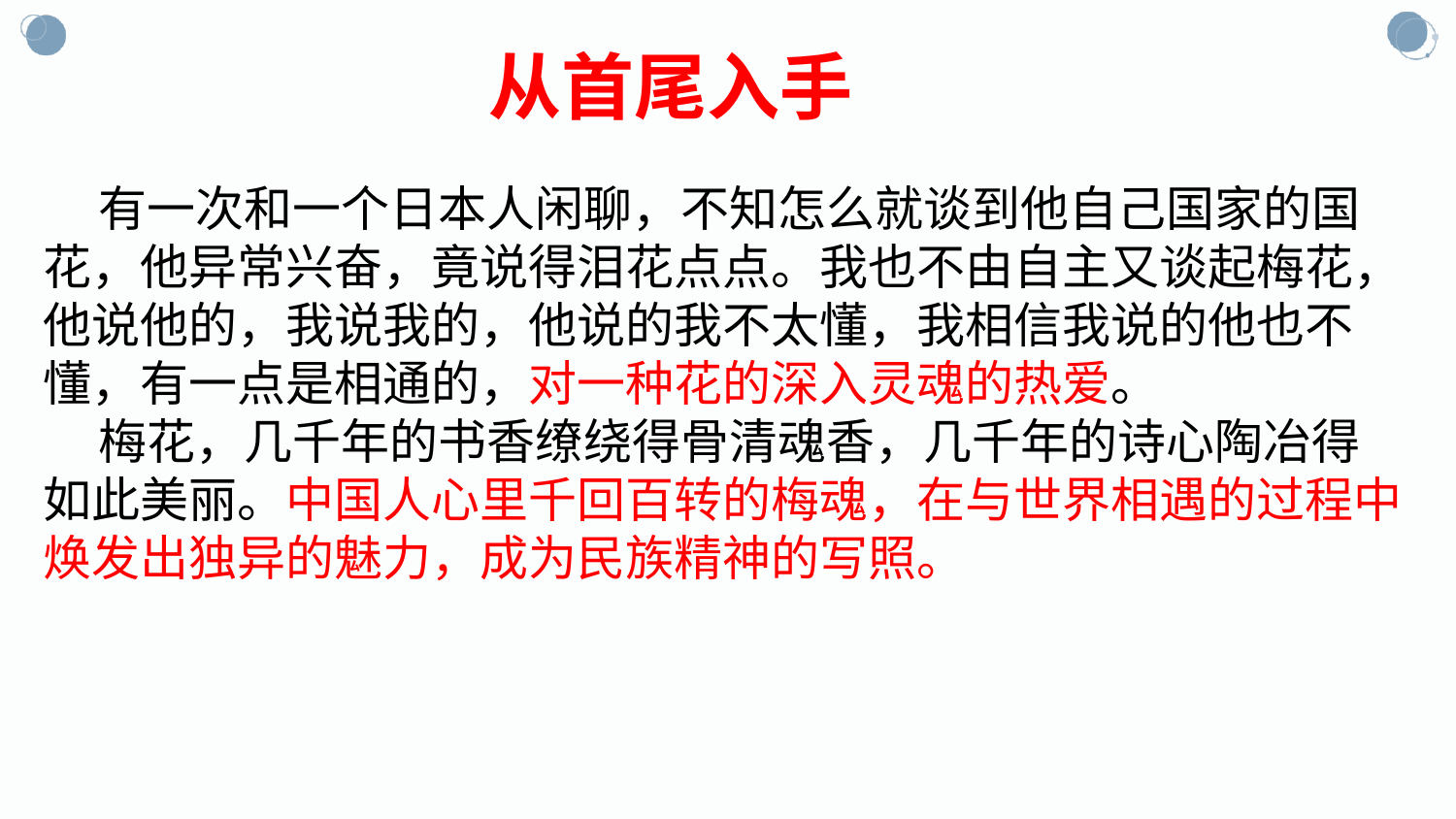

从首尾入手
    有一次和一个日本人闲聊，不知怎么就谈到他自己国家的国花，他异常兴奋，竟说得泪花点点。我也不由自主又谈起梅花，他说他的，我说我的，他说的我不太懂，我相信我说的他也不懂，有一点是相通的，对一种花的深入灵魂的热爱。
    梅花，几千年的书香缭绕得骨清魂香，几千年的诗心陶冶得如此美丽。中国人心里千回百转的梅魂，在与世界相遇的过程中焕发出独异的魅力，成为民族精神的写照。